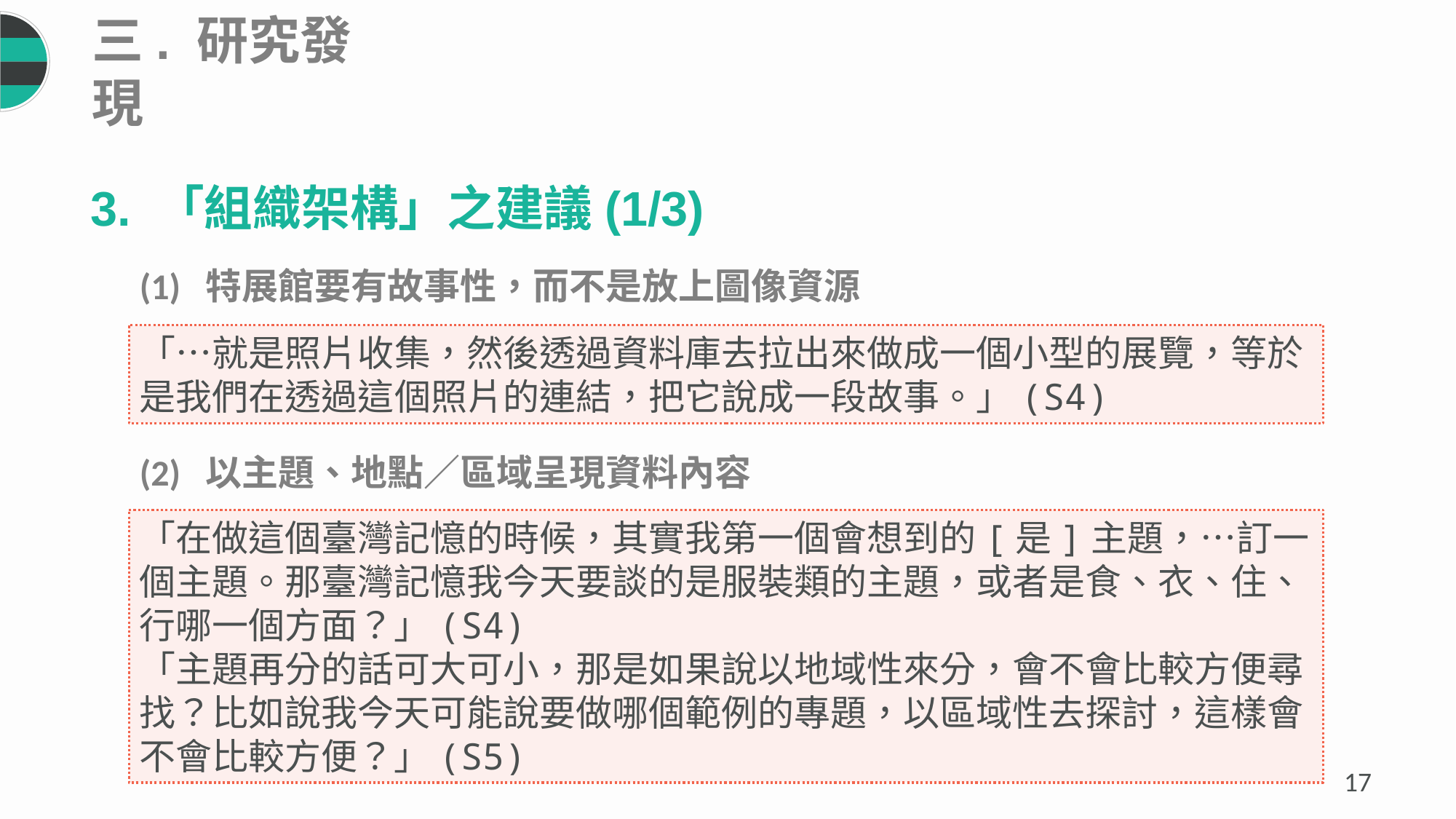

三. 研究發現
3. 「組織架構」之建議(1/3)
(1)  特展館要有故事性，而不是放上圖像資源
「…就是照片收集，然後透過資料庫去拉出來做成一個小型的展覽，等於是我們在透過這個照片的連結，把它說成一段故事。」(S4)
(2)  以主題、地點／區域呈現資料內容
「在做這個臺灣記憶的時候，其實我第一個會想到的[是]主題，…訂一個主題。那臺灣記憶我今天要談的是服裝類的主題，或者是食、衣、住、行哪一個方面？」(S4)
「主題再分的話可大可小，那是如果說以地域性來分，會不會比較方便尋找？比如說我今天可能說要做哪個範例的專題，以區域性去探討，這樣會不會比較方便？」(S5)
17